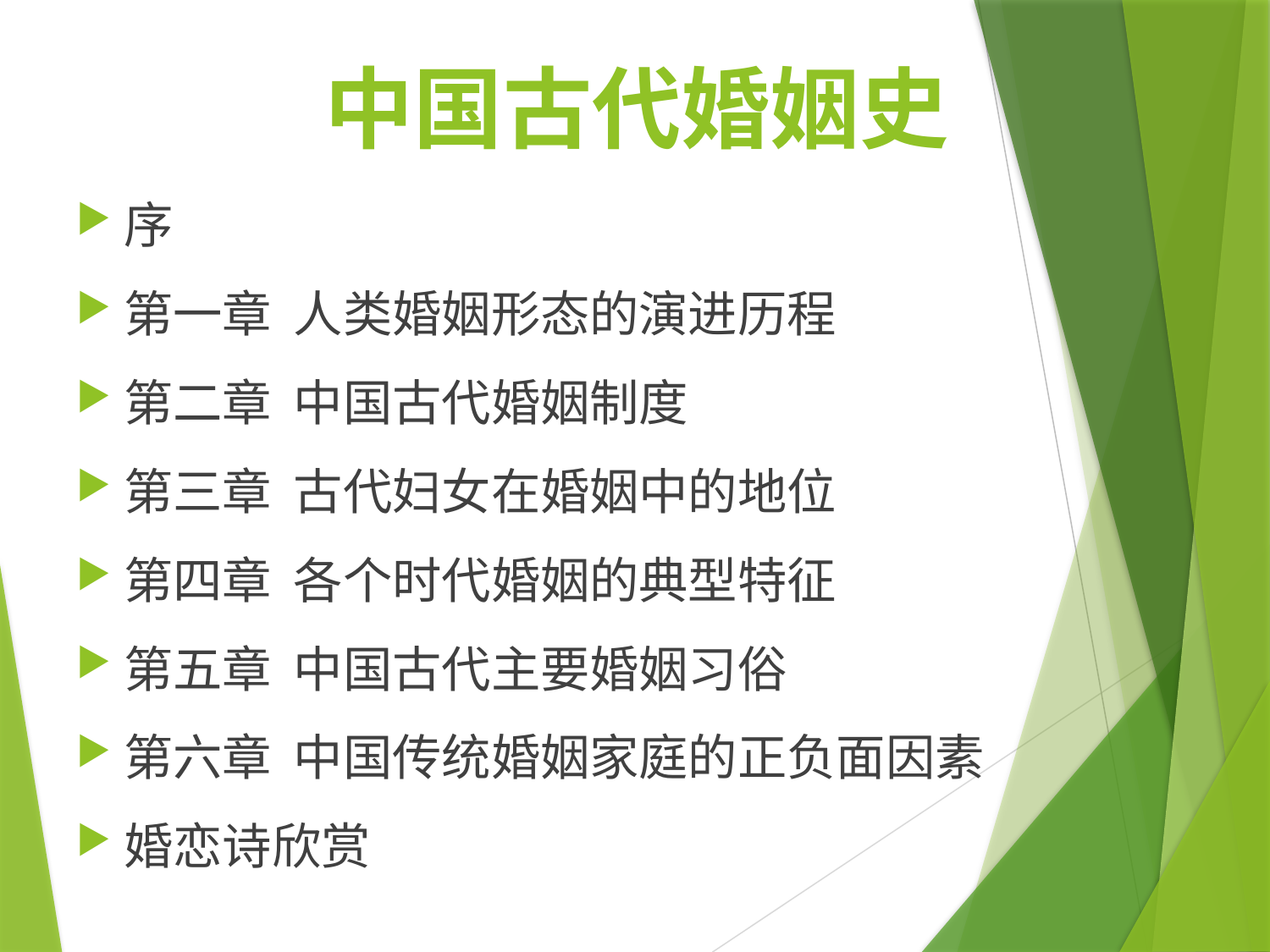

# 中国古代婚姻史
序
第一章  人类婚姻形态的演进历程
第二章  中国古代婚姻制度
第三章  古代妇女在婚姻中的地位
第四章  各个时代婚姻的典型特征
第五章  中国古代主要婚姻习俗
第六章  中国传统婚姻家庭的正负面因素
婚恋诗欣赏